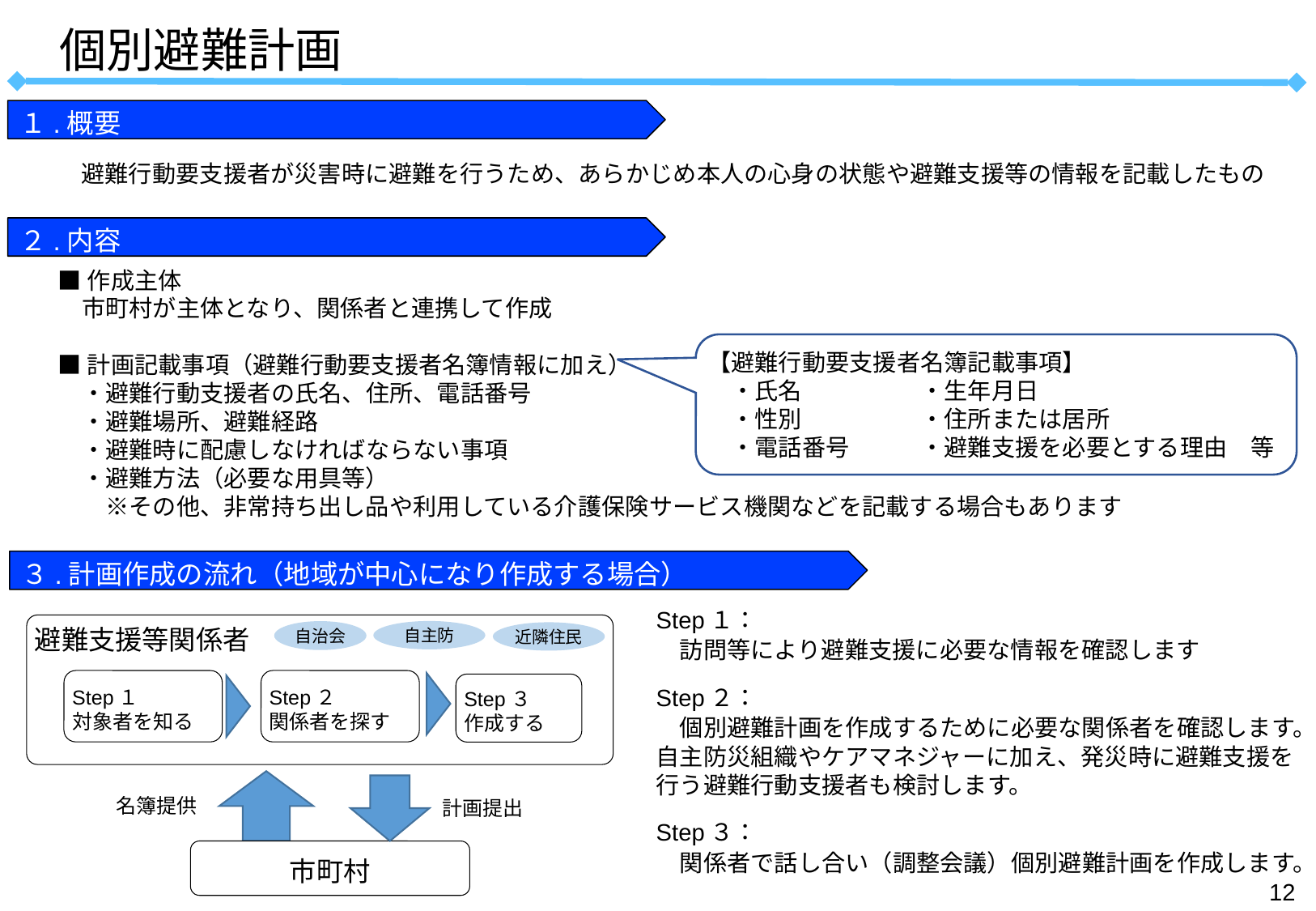

個別避難計画

１.概要
　避難行動要支援者が災害時に避難を行うため、あらかじめ本人の心身の状態や避難支援等の情報を記載したもの
２.内容
■作成主体
　市町村が主体となり、関係者と連携して作成

■計画記載事項（避難行動要支援者名簿情報に加え）
　・避難行動支援者の氏名、住所、電話番号
　・避難場所、避難経路
　・避難時に配慮しなければならない事項
　・避難方法（必要な用具等）
　　※その他、非常持ち出し品や利用している介護保険サービス機関などを記載する場合もあります
【避難行動要支援者名簿記載事項】
　・氏名　　　　　・生年月日
　・性別　　　　　・住所または居所
　・電話番号　　　・避難支援を必要とする理由　等
３.計画作成の流れ（地域が中心になり作成する場合）
Step１：
　訪問等により避難支援に必要な情報を確認します

Step２：
　個別避難計画を作成するために必要な関係者を確認します。自主防災組織やケアマネジャーに加え、発災時に避難支援を行う避難行動支援者も検討します。

Step３：
　関係者で話し合い（調整会議）個別避難計画を作成します。
避難支援等関係者
自主防
自治会
近隣住民
Step１
対象者を知る
Step２
関係者を探す
Step３
作成する

名簿提供
計画提出
市町村
12